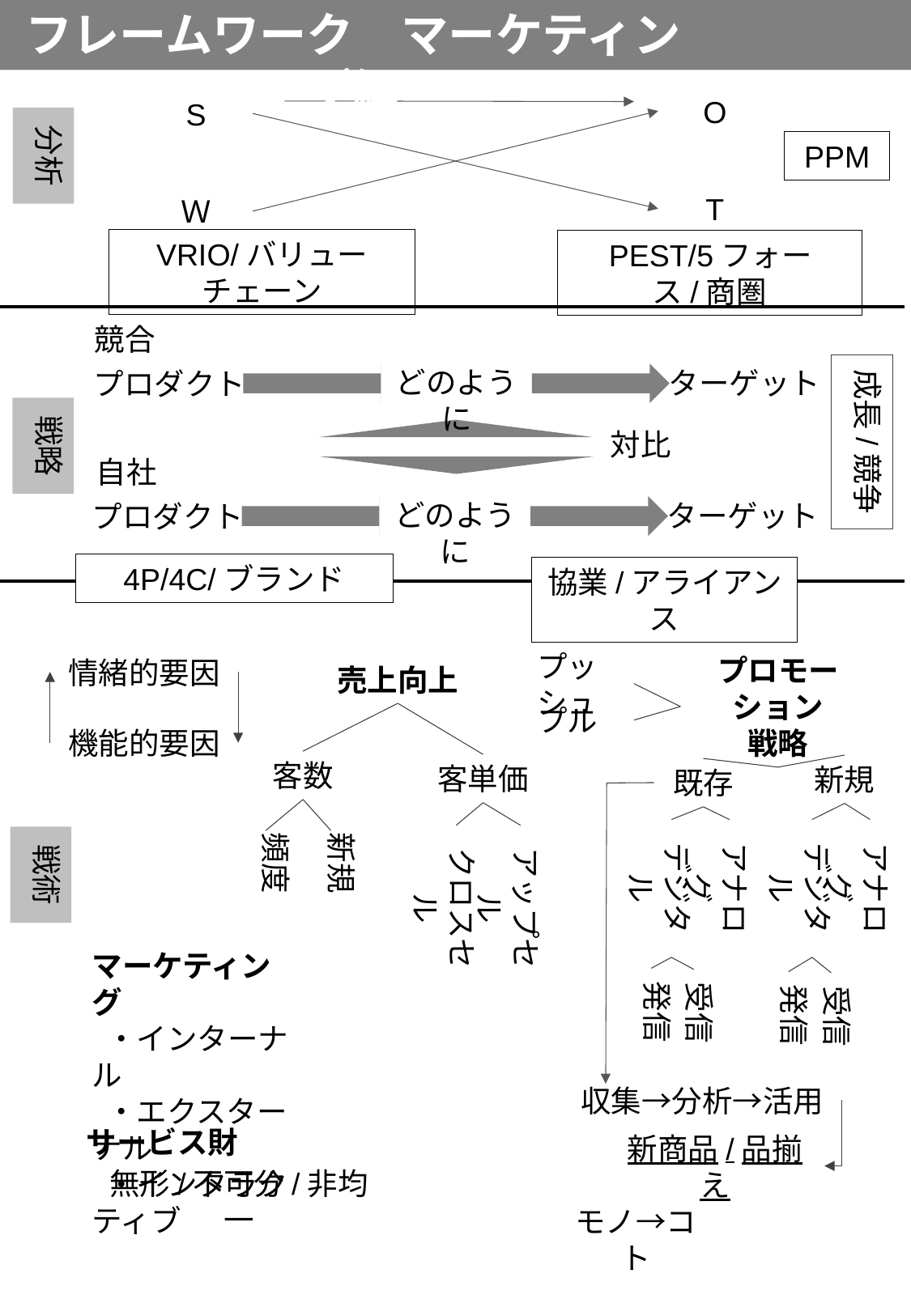

フレームワーク　マーケティング編
O
S
分析
PPM
T
Ｗ
VRIO/バリューチェーン
PEST/5フォース/商圏
競合
成長/競争
どのように
ターゲット
プロダクト

戦略

対比
自社

どのように
ターゲット
プロダクト

4P/4C/ブランド
協業/アライアンス
プッシュ
プロモーション
戦略
情緒的要因
機能的要因
売上向上
客数
客単価
頻度
新規
クロスセル
アップセル
プル
新規
既存
デジタル
アナログ
デジタル
アナログ
戦術
マーケティング
 ・インターナル
 ・エクスターナル
 ・インタラクティブ
発信
受信
発信
受信
収集→分析→活用
サービス財
無形/不可分/非均一
新商品/品揃え
モノ→コト